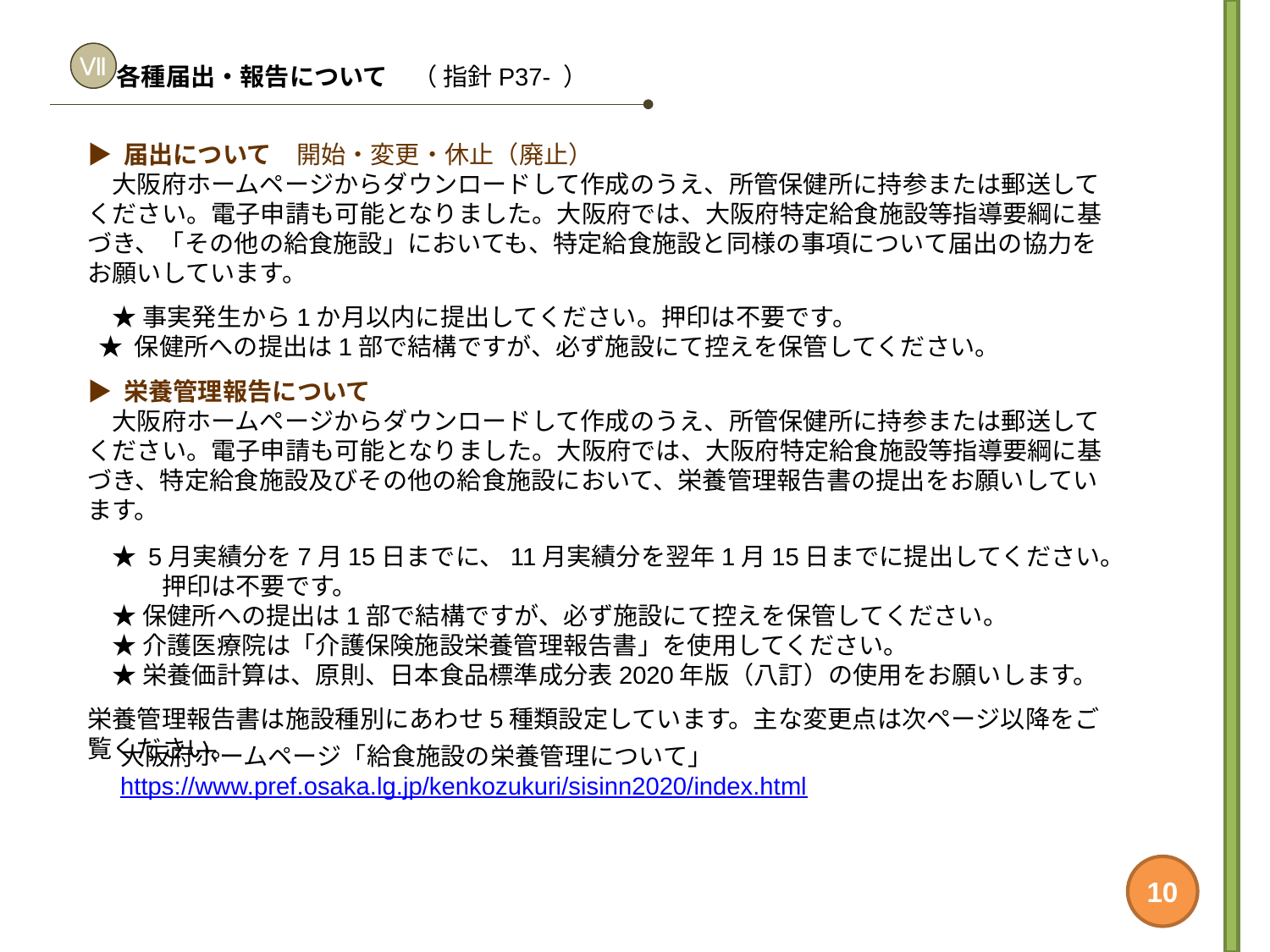

各種届出・報告について　（ 指針P37- ）
Ⅶ

▶ 届出について　開始・変更・休止（廃止）
　大阪府ホームページからダウンロードして作成のうえ、所管保健所に持参または郵送してください。電子申請も可能となりました。大阪府では、大阪府特定給食施設等指導要綱に基づき、「その他の給食施設」においても、特定給食施設と同様の事項について届出の協力をお願いしています。

　★ 事実発生から1か月以内に提出してください。押印は不要です。
  ★ 保健所への提出は1部で結構ですが、必ず施設にて控えを保管してください。

▶ 栄養管理報告について
　大阪府ホームページからダウンロードして作成のうえ、所管保健所に持参または郵送してください。電子申請も可能となりました。大阪府では、大阪府特定給食施設等指導要綱に基づき、特定給食施設及びその他の給食施設において、栄養管理報告書の提出をお願いしています。

　★ 5月実績分を7月15日までに、11月実績分を翌年1月15日までに提出してください。
　　　押印は不要です。
　★ 保健所への提出は1部で結構ですが、必ず施設にて控えを保管してください。
　★ 介護医療院は「介護保険施設栄養管理報告書」を使用してください。
　★ 栄養価計算は、原則、日本食品標準成分表2020年版（八訂）の使用をお願いします。

栄養管理報告書は施設種別にあわせ5種類設定しています。主な変更点は次ページ以降をご覧ください。

大阪府ホームページ「給食施設の栄養管理について」
https://www.pref.osaka.lg.jp/kenkozukuri/sisinn2020/index.html
10